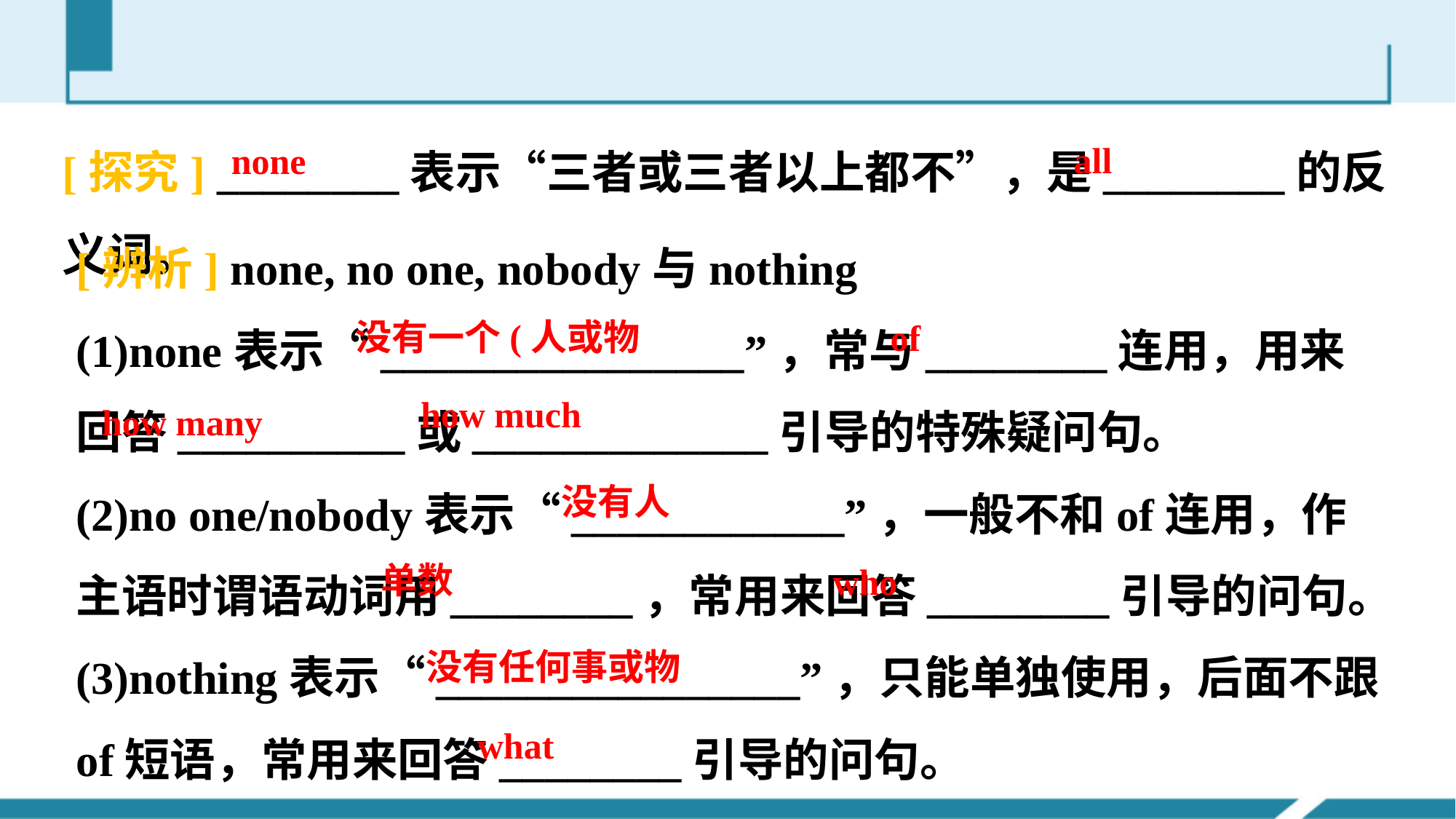

[探究] ________表示“三者或三者以上都不”，是________的反义词。
all
none
[辨析] none, no one, nobody与nothing
(1)none表示“________________”，常与________连用，用来回答__________或_____________引导的特殊疑问句。
(2)no one/nobody表示“____________”，一般不和of连用，作主语时谓语动词用________，常用来回答________引导的问句。
(3)nothing表示“________________”，只能单独使用，后面不跟of短语，常用来回答________引导的问句。
没有一个(人或物
of
how much
how many
没有人
单数
who
没有任何事或物
what